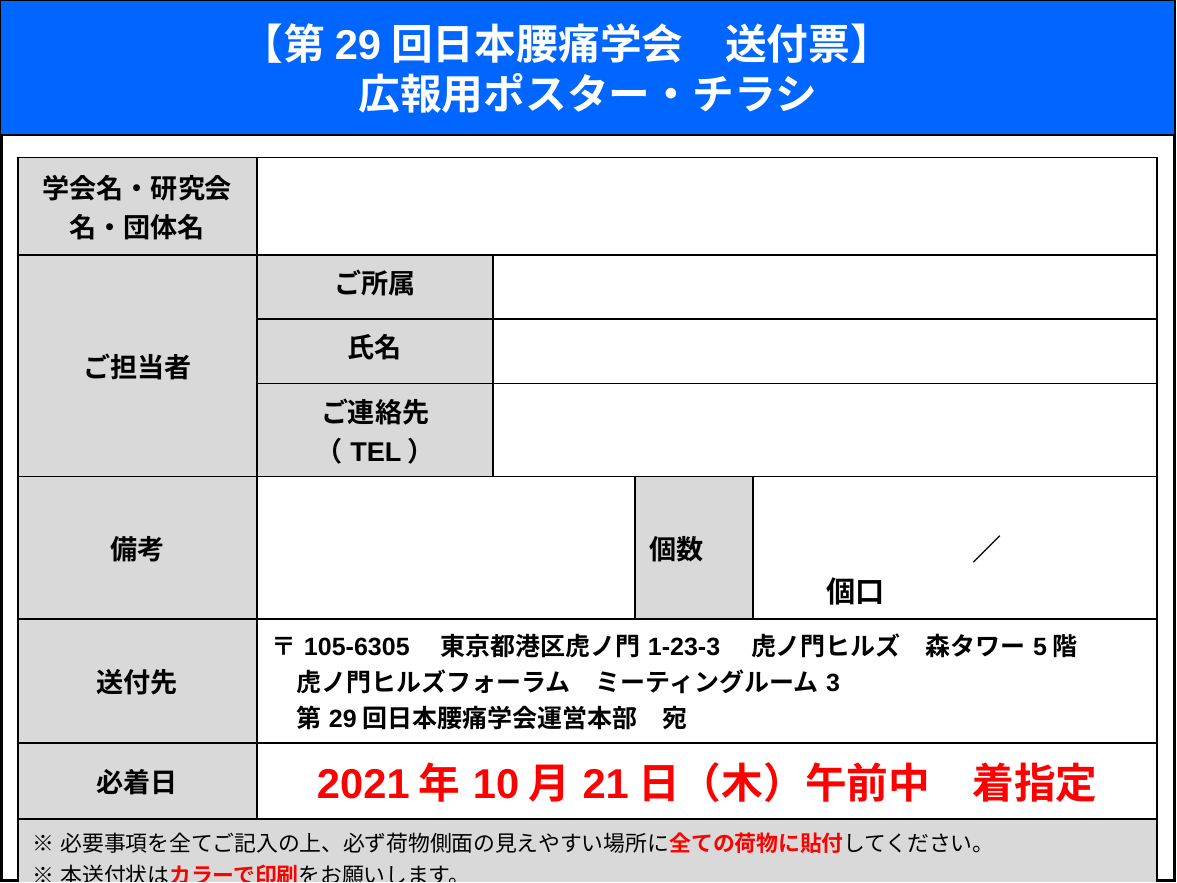

【第29回日本腰痛学会　送付票】
広報用ポスター・チラシ
| 学会名・研究会名・団体名 |  |  |  |  |
| --- | --- | --- | --- | --- |
| ご担当者 | ご所属 |  |  |  |
|  | 氏名 |  |  |  |
|  | ご連絡先（TEL） |  |  |  |
| 備考 |  |  | 個数 | ／　　　　　　個口 |
| 送付先 | 〒105-6305　東京都港区虎ノ門1-23-3　虎ノ門ヒルズ　森タワー5階 　虎ノ門ヒルズフォーラム　ミーティングルーム3　 　第29回日本腰痛学会運営本部　宛 |  |  |  |
| 必着日 | 2021年10月21日（木）午前中　着指定 |  |  |  |
| ※必要事項を全てご記入の上、必ず荷物側面の見えやすい場所に全ての荷物に貼付してください。 ※本送付状はカラーで印刷をお願いします。 |  |  |  |  |